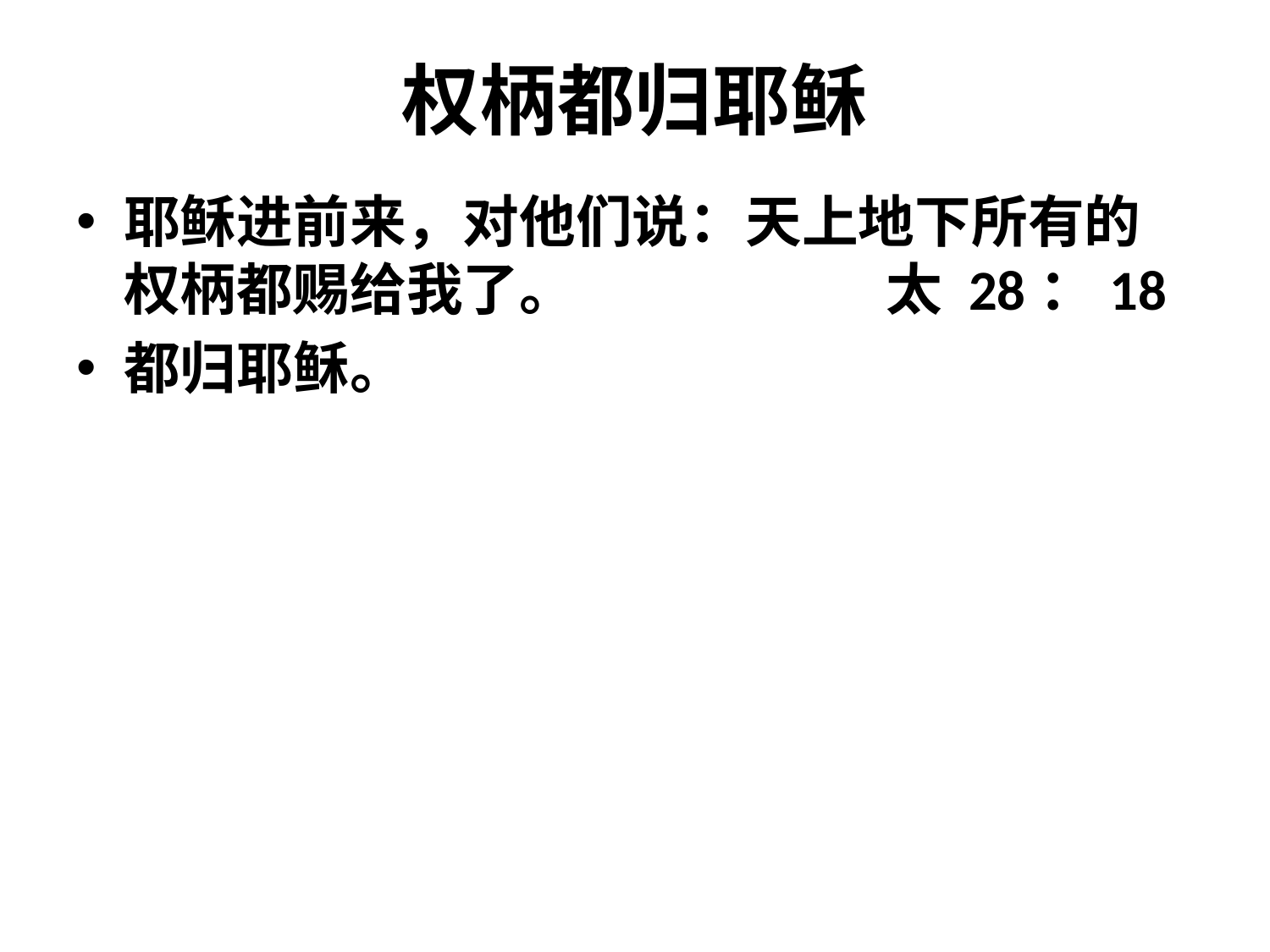

# 权柄都归耶稣
耶稣进前来，对他们说：天上地下所有的权柄都赐给我了。			太 28：18
都归耶稣。